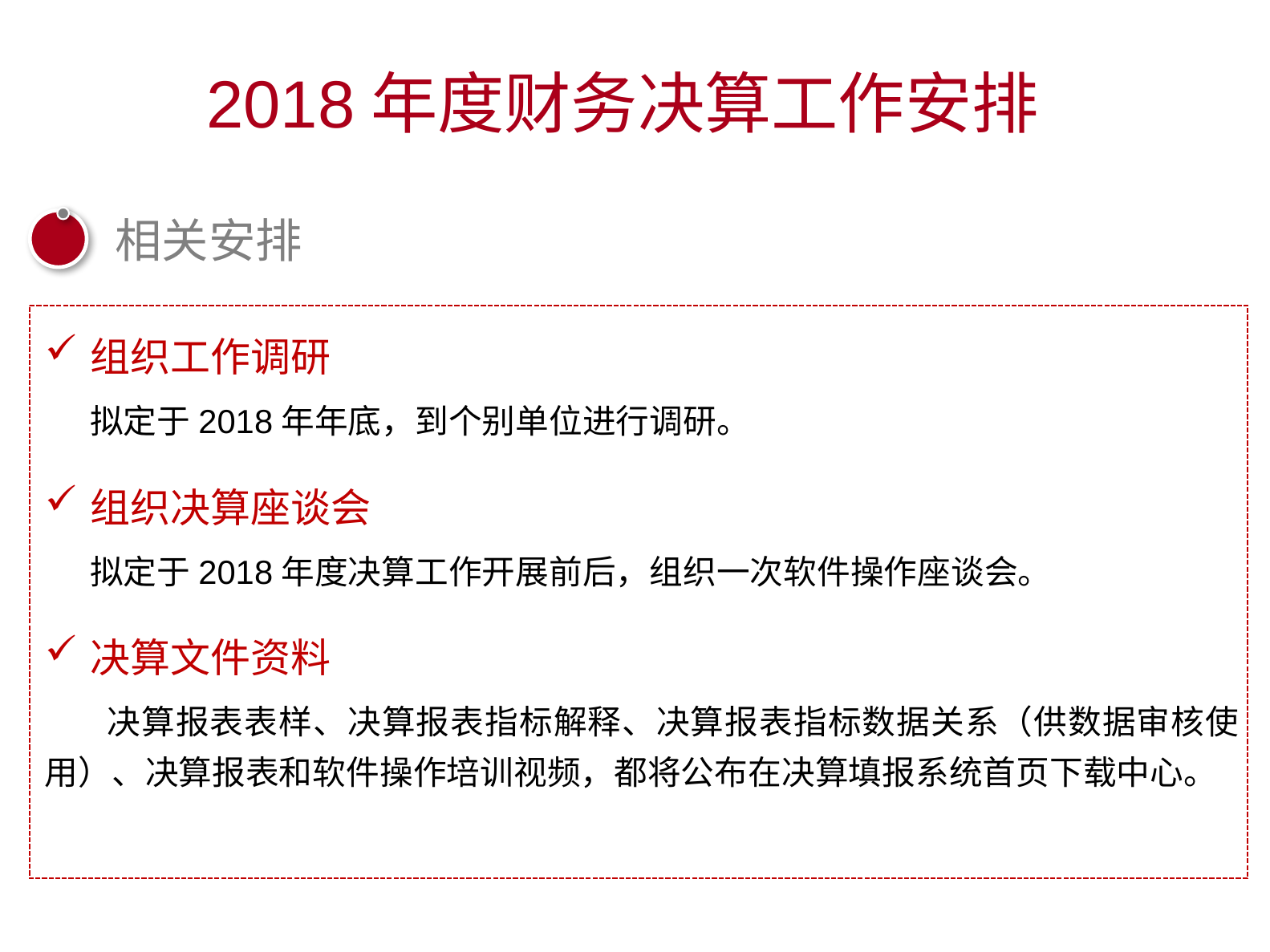

2018年度财务决算工作安排

相关安排

组织工作调研
拟定于2018年年底，到个别单位进行调研。
组织决算座谈会
拟定于2018年度决算工作开展前后，组织一次软件操作座谈会。
决算文件资料
 决算报表表样、决算报表指标解释、决算报表指标数据关系（供数据审核使用）、决算报表和软件操作培训视频，都将公布在决算填报系统首页下载中心。